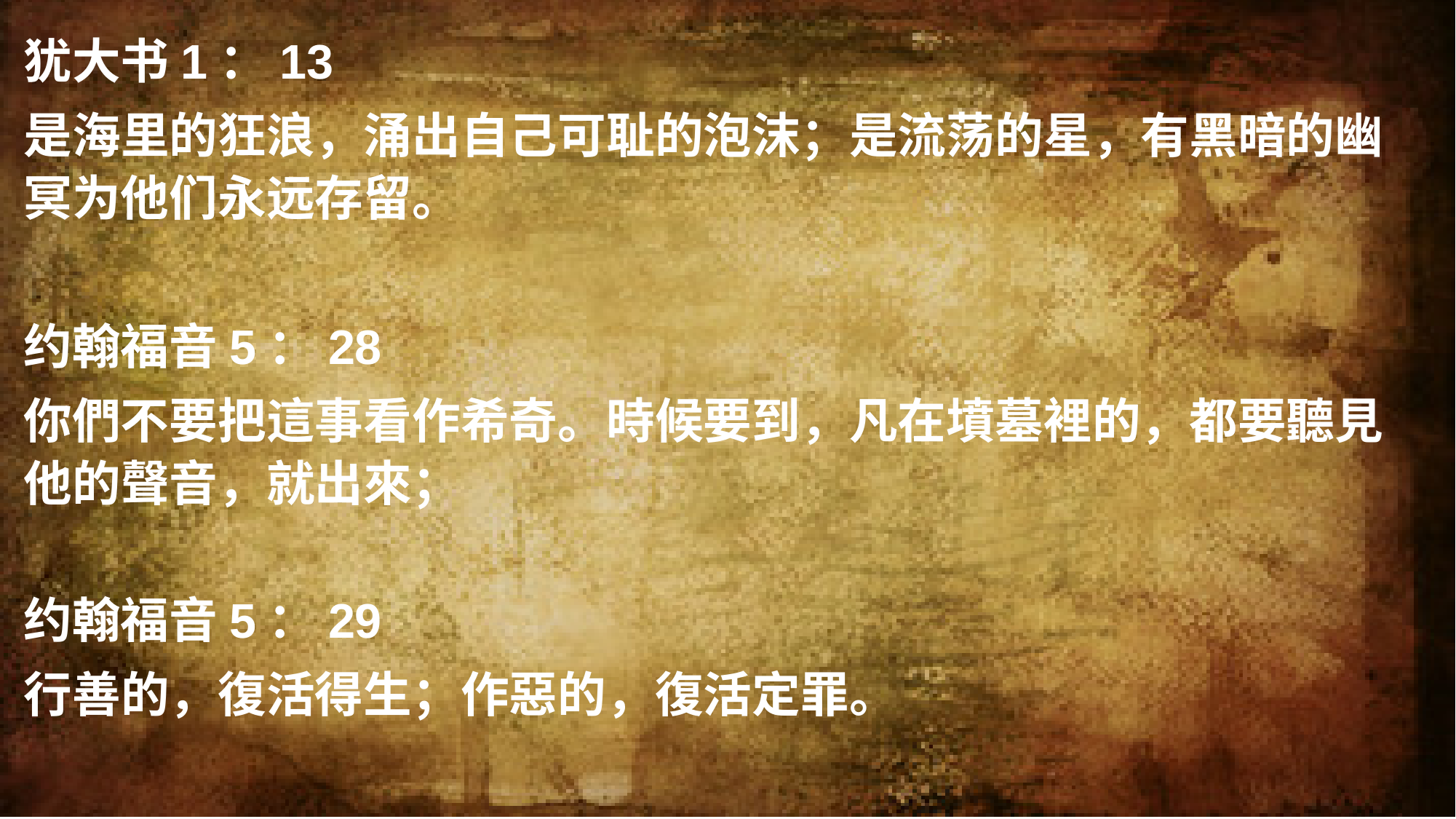

犹大书1：13
是海里的狂浪，涌出自己可耻的泡沫；是流荡的星，有黑暗的幽冥为他们永远存留。

约翰福音5：28
你們不要把這事看作希奇。時候要到，凡在墳墓裡的，都要聽見他的聲音，就出來；
约翰福音5：29
行善的，復活得生；作惡的，復活定罪。